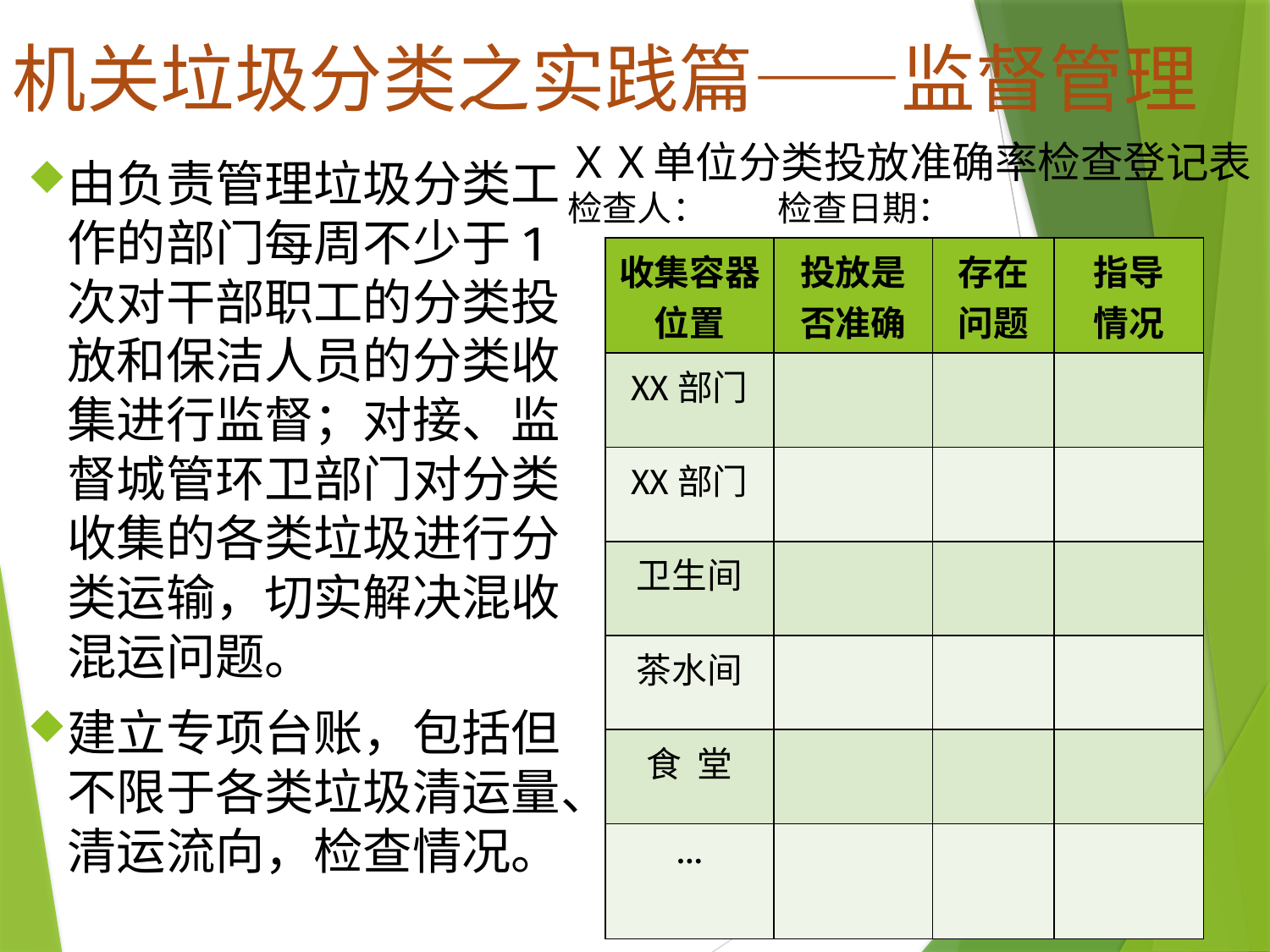

机关垃圾分类之实践篇——监督管理
# ＸＸ单位分类投放准确率检查登记表 检查人：         检查日期：
由负责管理垃圾分类工作的部门每周不少于1次对干部职工的分类投放和保洁人员的分类收集进行监督；对接、监督城管环卫部门对分类收集的各类垃圾进行分类运输，切实解决混收混运问题。
建立专项台账，包括但不限于各类垃圾清运量、清运流向，检查情况。

| 收集容器位置 | 投放是否准确 | 存在问题 | 指导 情况 |
| --- | --- | --- | --- |
| XX部门 |  |  |  |
| XX部门 |  |  |  |
| 卫生间 |  |  |  |
| 茶水间 |  |  |  |
| 食 堂 |  |  |  |
| … |  |  |  |